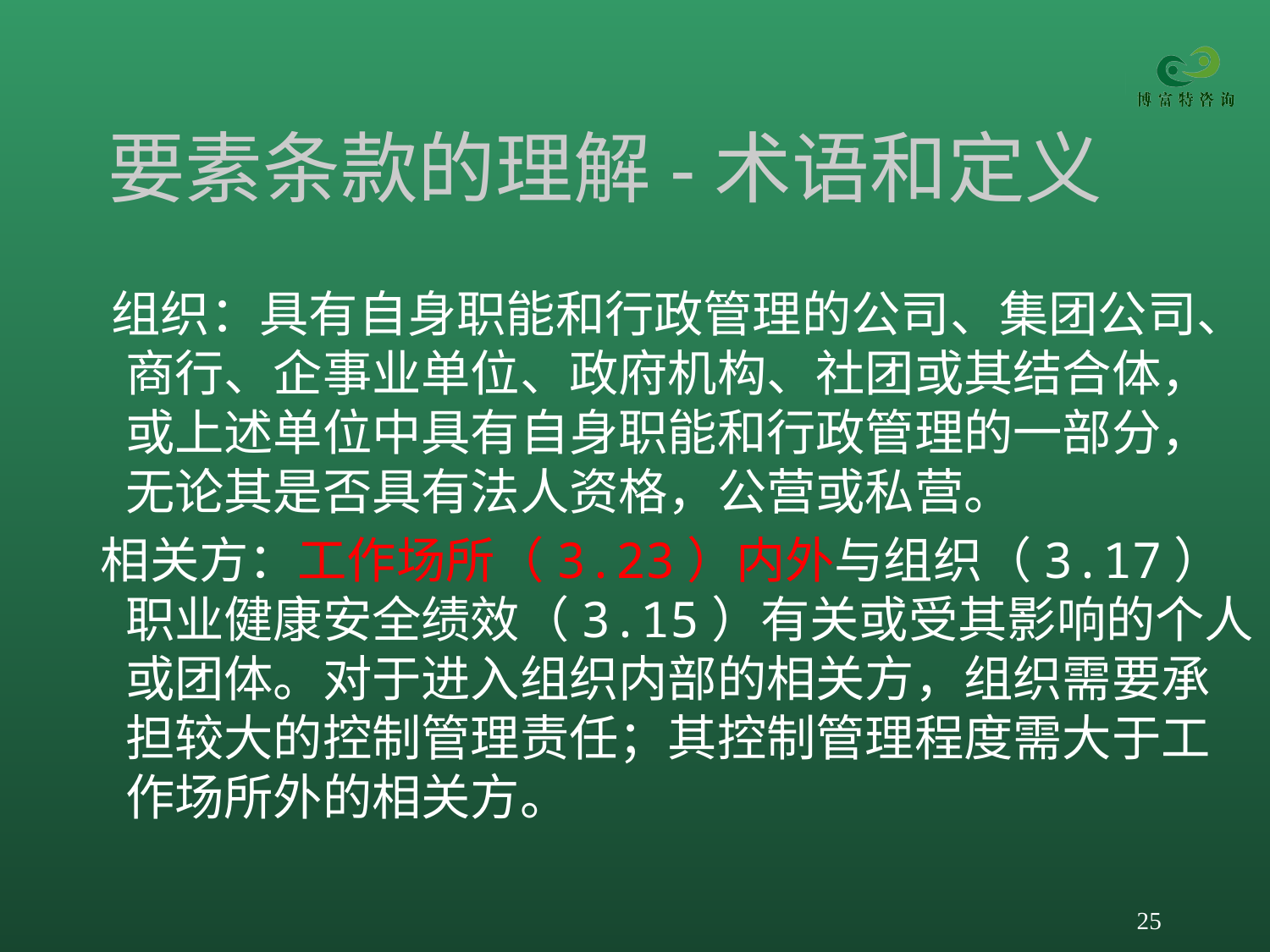

要素条款的理解-术语和定义
  组织：具有自身职能和行政管理的公司、集团公司、商行、企事业单位、政府机构、社团或其结合体，或上述单位中具有自身职能和行政管理的一部分，无论其是否具有法人资格，公营或私营。
 相关方：工作场所（3.23）内外与组织（3.17）职业健康安全绩效（3.15）有关或受其影响的个人或团体。对于进入组织内部的相关方，组织需要承担较大的控制管理责任；其控制管理程度需大于工作场所外的相关方。
25